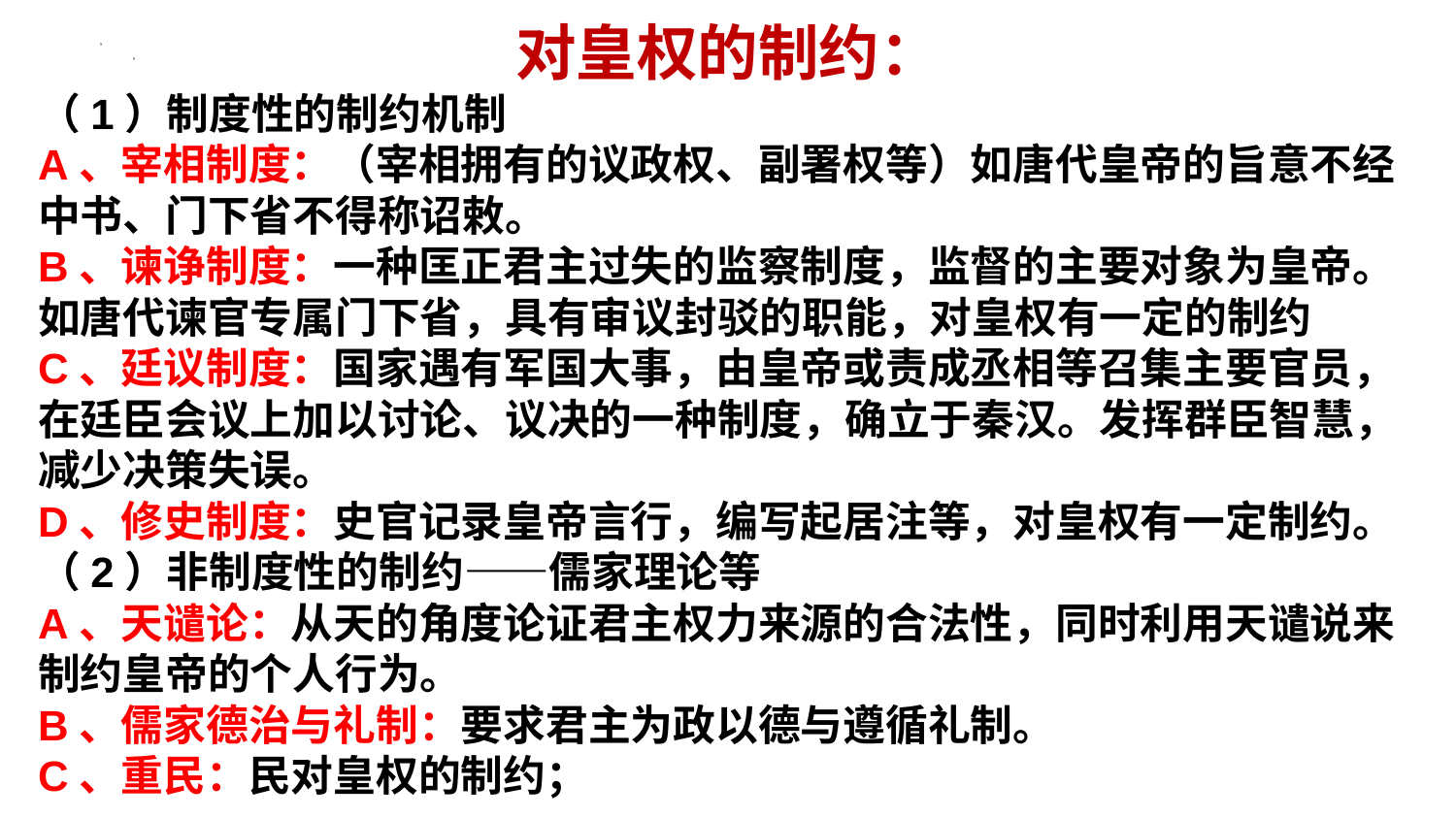

对皇权的制约：
（1）制度性的制约机制
A、宰相制度：（宰相拥有的议政权、副署权等）如唐代皇帝的旨意不经中书、门下省不得称诏敕。
B、谏诤制度：一种匡正君主过失的监察制度，监督的主要对象为皇帝。如唐代谏官专属门下省，具有审议封驳的职能，对皇权有一定的制约
C、廷议制度：国家遇有军国大事，由皇帝或责成丞相等召集主要官员，在廷臣会议上加以讨论、议决的一种制度，确立于秦汉。发挥群臣智慧，减少决策失误。
D、修史制度：史官记录皇帝言行，编写起居注等，对皇权有一定制约。
（2）非制度性的制约——儒家理论等
A、天谴论：从天的角度论证君主权力来源的合法性，同时利用天谴说来制约皇帝的个人行为。
B、儒家德治与礼制：要求君主为政以德与遵循礼制。
C、重民：民对皇权的制约；